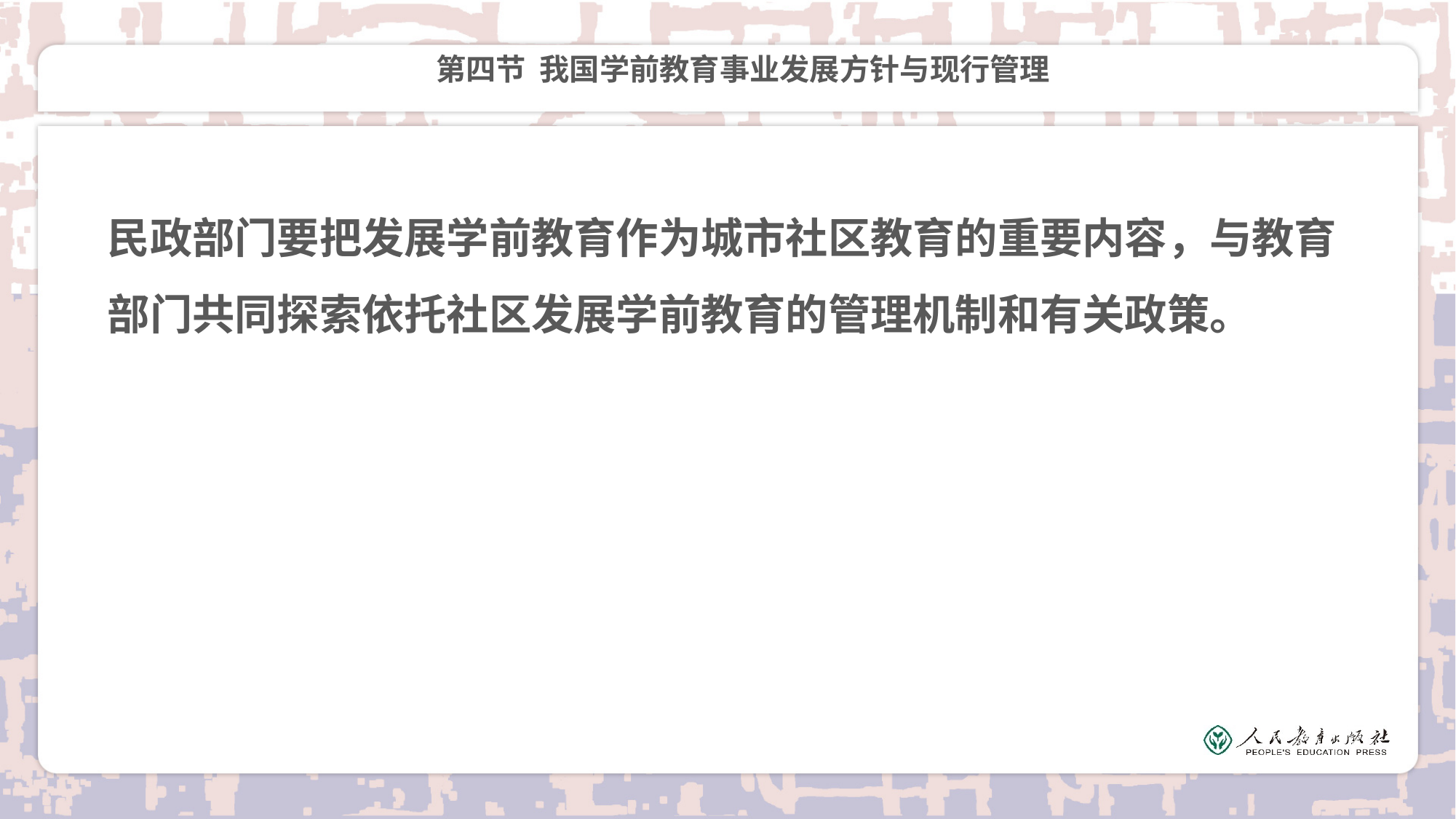

# 第四节  我国学前教育事业发展方针与现行管理
民政部门要把发展学前教育作为城市社区教育的重要内容，与教育部门共同探索依托社区发展学前教育的管理机制和有关政策。